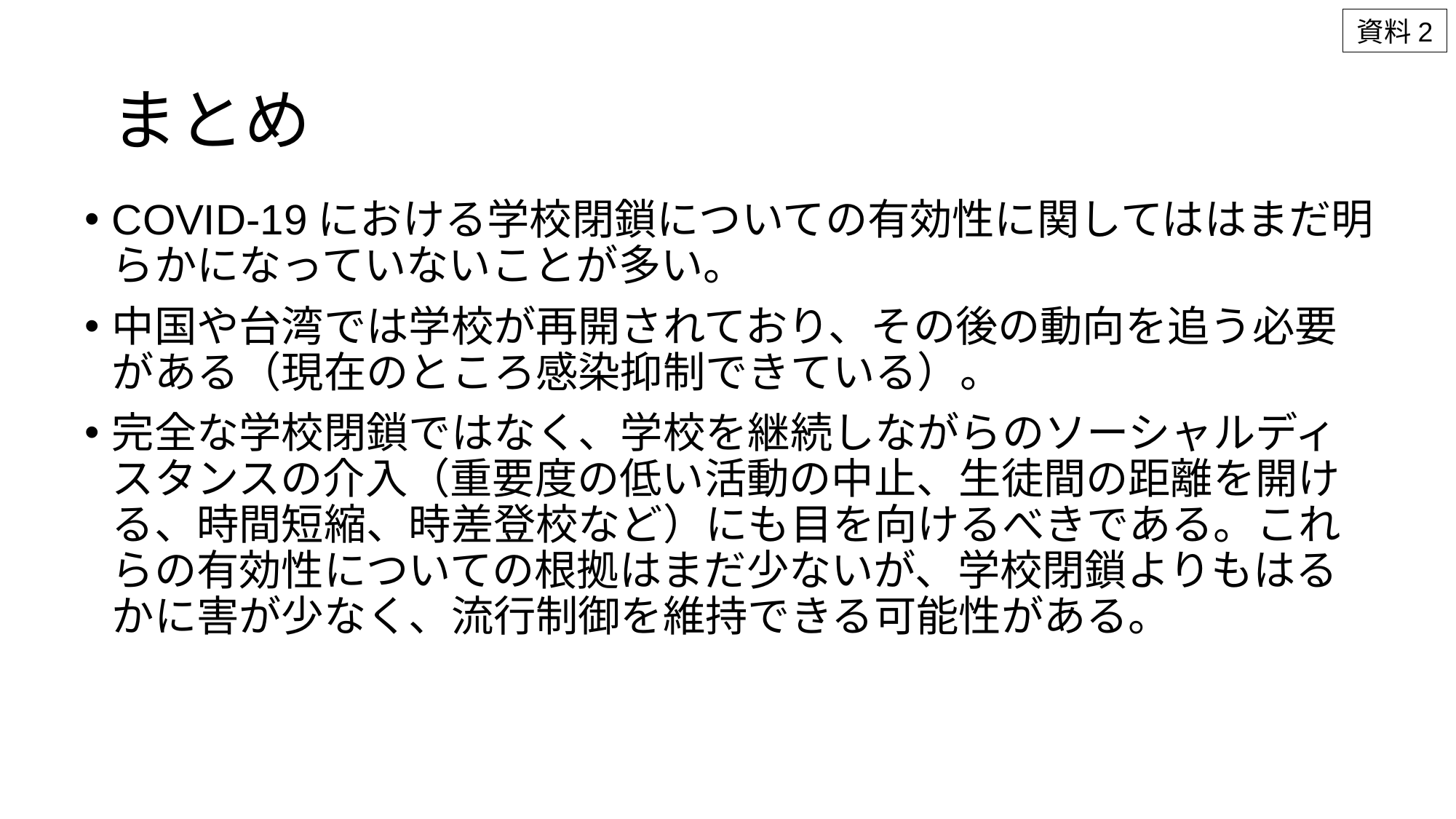

資料2
# まとめ
COVID-19における学校閉鎖についての有効性に関してははまだ明らかになっていないことが多い。
中国や台湾では学校が再開されており、その後の動向を追う必要がある（現在のところ感染抑制できている）。
完全な学校閉鎖ではなく、学校を継続しながらのソーシャルディスタンスの介入（重要度の低い活動の中止、生徒間の距離を開ける、時間短縮、時差登校など）にも目を向けるべきである。これらの有効性についての根拠はまだ少ないが、学校閉鎖よりもはるかに害が少なく、流行制御を維持できる可能性がある。